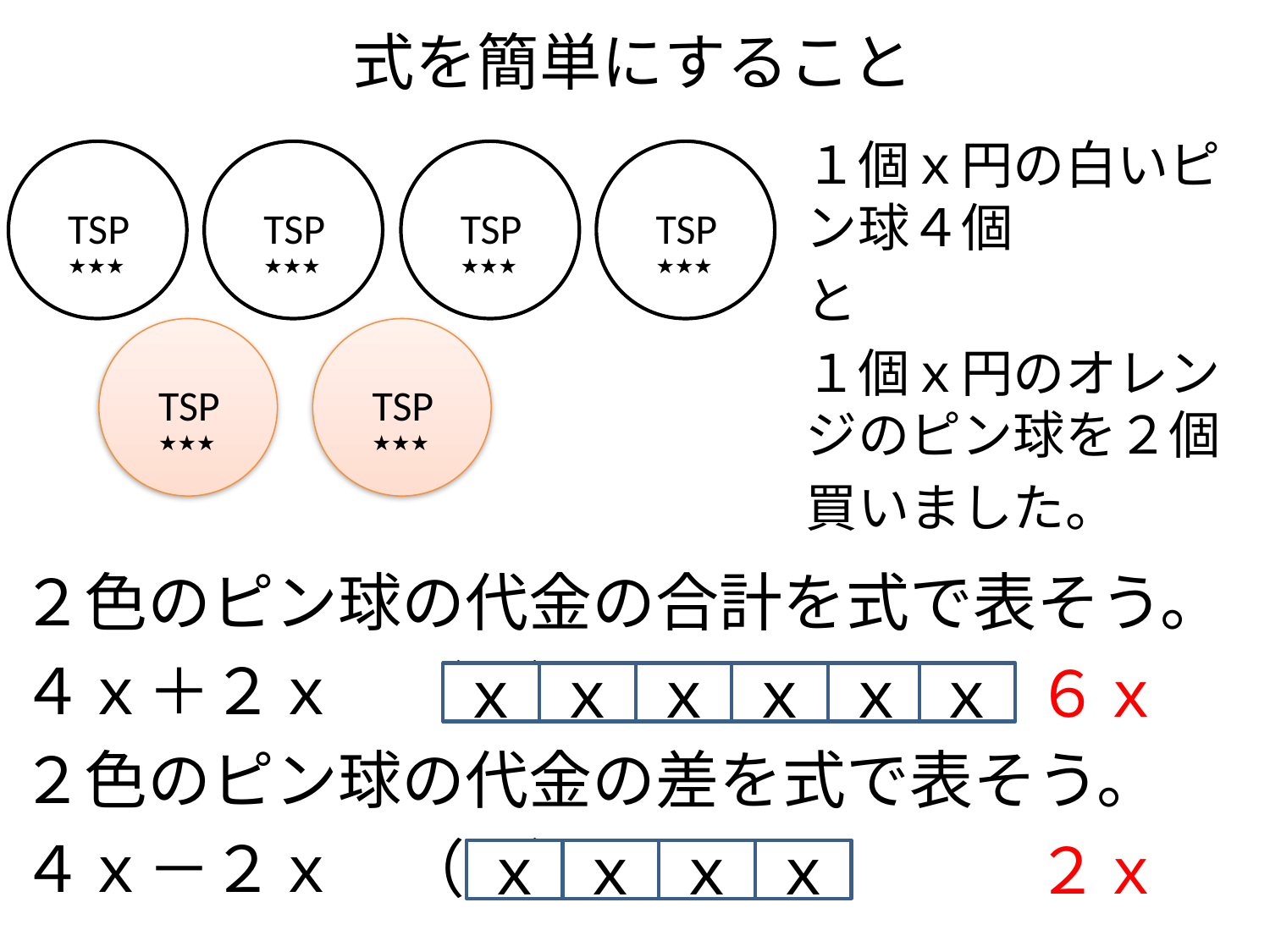

# 式を簡単にすること
１個ｘ円の白いピン球４個
と
１個ｘ円のオレンジのピン球を２個
買いました。

TSP
★★★

TSP
★★★

TSP
★★★

TSP
★★★

TSP
★★★

TSP
★★★
２色のピン球の代金の合計を式で表そう。
４ｘ＋２ｘ　（円）
２色のピン球の代金の差を式で表そう。
４ｘ－２ｘ　（円）
６ｘ
ｘ
ｘ
ｘ
ｘ
ｘ
ｘ
２ｘ
ｘ
ｘ
ｘ
ｘ